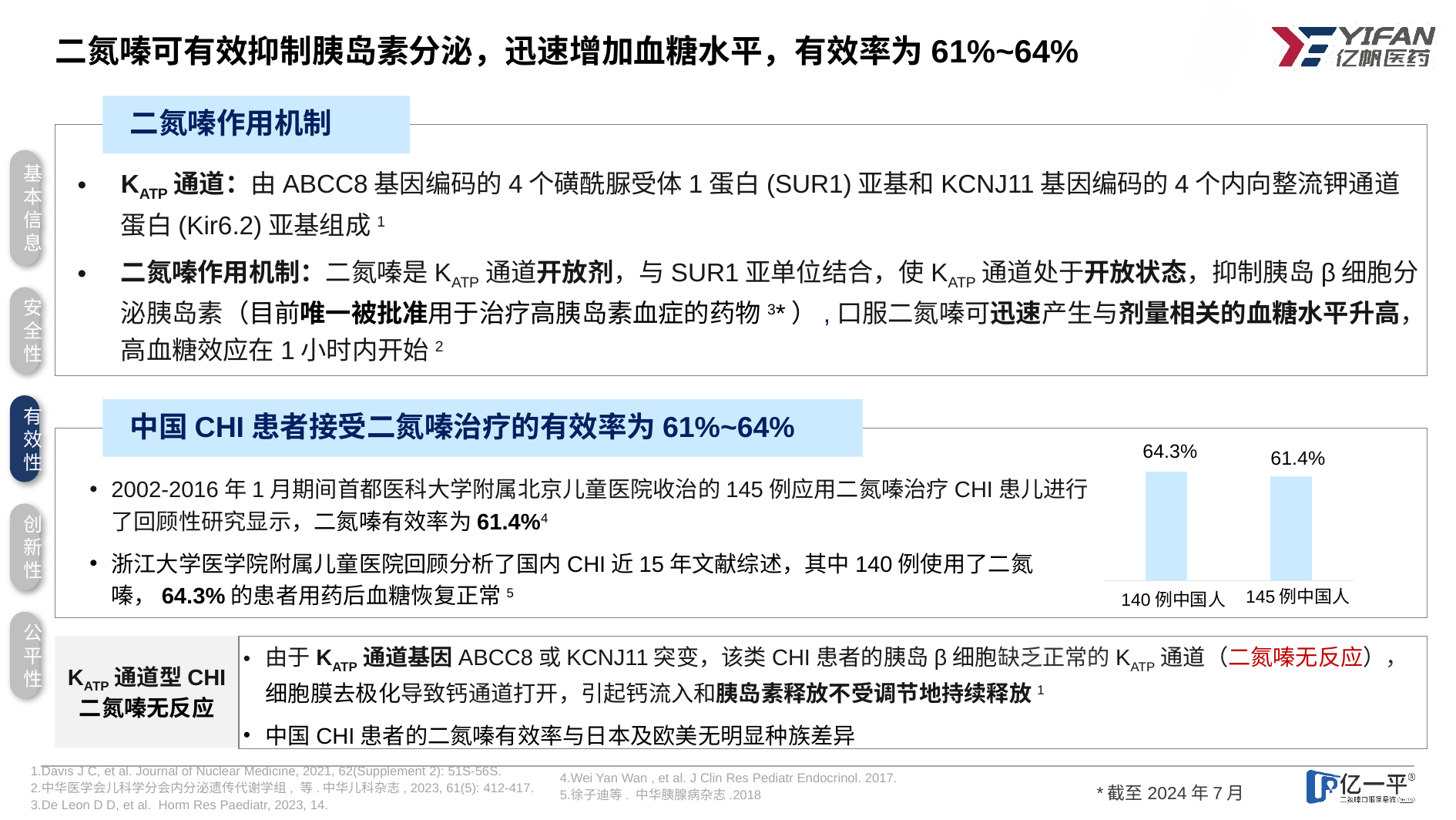

二氮嗪可有效抑制胰岛素分泌，迅速增加血糖水平，有效率为61%~64%
二氮嗪作用机制

基本信息
KATP通道：由ABCC8基因编码的4个磺酰脲受体1蛋白(SUR1)亚基和KCNJ11基因编码的4个内向整流钾通道蛋白(Kir6.2)亚基组成1
二氮嗪作用机制：二氮嗪是KATP通道开放剂，与SUR1亚单位结合，使KATP通道处于开放状态，抑制胰岛β细胞分泌胰岛素（目前唯一被批准用于治疗高胰岛素血症的药物3*）,口服二氮嗪可迅速产生与剂量相关的血糖水平升高，高血糖效应在1小时内开始2

安全性

### Chart

| Category |  |
|---|---|
64.3%
61.4%
有效性
中国CHI患者接受二氮嗪治疗的有效率为61%~64%

2002-2016年1月期间首都医科大学附属北京儿童医院收治的145例应用二氮嗪治疗CHI患儿进行了回顾性研究显示，二氮嗪有效率为61.4%4
浙江大学医学院附属儿童医院回顾分析了国内CHI近15年文献综述，其中140例使用了二氮嗪，64.3%的患者用药后血糖恢复正常5
创新性
145例中国人
140例中国人
公平性
KATP通道型CHI
二氮嗪无反应
由于KATP通道基因ABCC8或KCNJ11突变，该类CHI患者的胰岛β细胞缺乏正常的KATP通道（二氮嗪无反应）， 细胞膜去极化导致钙通道打开，引起钙流入和胰岛素释放不受调节地持续释放1
中国CHI患者的二氮嗪有效率与日本及欧美无明显种族差异
Davis J C, et al. Journal of Nuclear Medicine, 2021, 62(Supplement 2): 51S-56S.
中华医学会儿科学分会内分泌遗传代谢学组, 等.中华儿科杂志, 2023, 61(5): 412-417.
De Leon D D, et al.  Horm Res Paediatr, 2023, 14.
Wei Yan Wan , et al. J Clin Res Pediatr Endocrinol. 2017.
徐子迪等. 中华胰腺病杂志.2018
*截至2024年7月